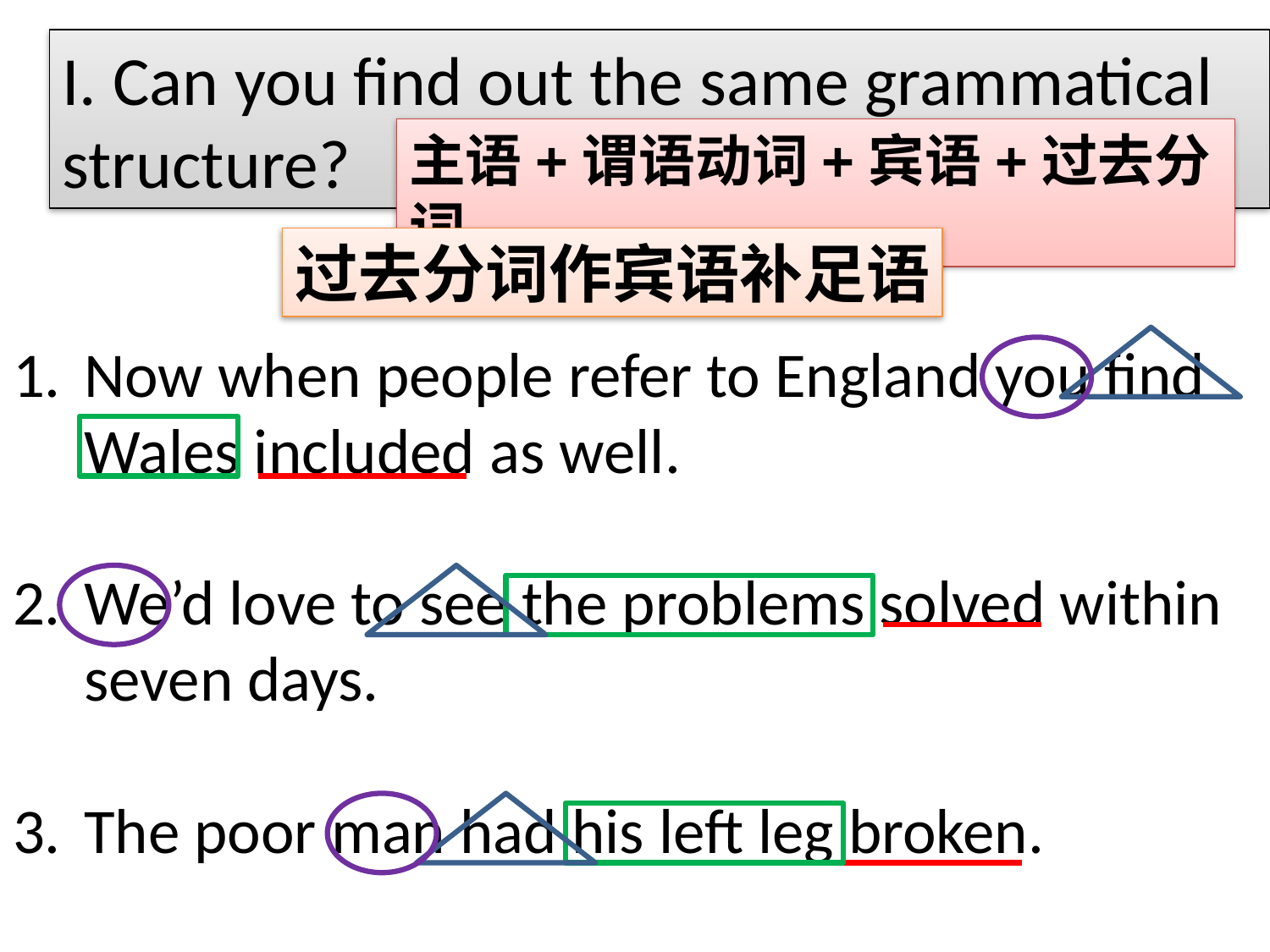

# I. Can you find out the same grammatical structure?
主语+谓语动词+宾语+过去分词
过去分词作宾语补足语
Now when people refer to England you find Wales included as well.
We’d love to see the problems solved within seven days.
The poor man had his left leg broken.